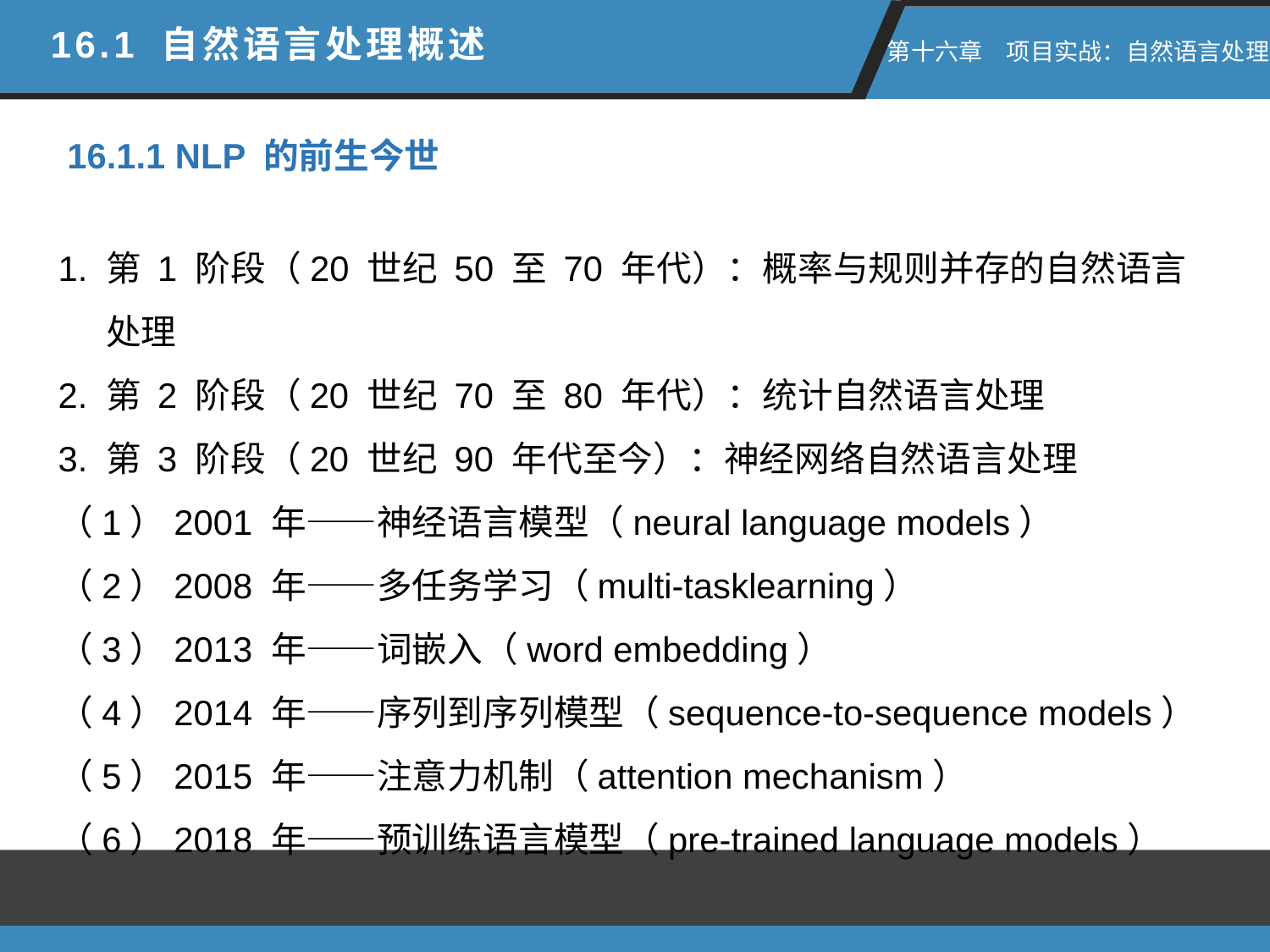

16.1 自然语言处理概述
第十六章　项目实战：自然语言处理
16.1.1 NLP 的前生今世
第 1 阶段（20 世纪 50 至 70 年代）：概率与规则并存的自然语言处理
2. 第 2 阶段（20 世纪 70 至 80 年代）：统计自然语言处理
3. 第 3 阶段（20 世纪 90 年代至今）：神经网络自然语言处理
（1）2001 年——神经语言模型（neural language models）
（2）2008 年——多任务学习（multi-tasklearning）
（3）2013 年——词嵌入（word embedding）
（4）2014 年——序列到序列模型（sequence-to-sequence models）
（5）2015 年——注意力机制（attention mechanism）
（6）2018 年——预训练语言模型（pre-trained language models）